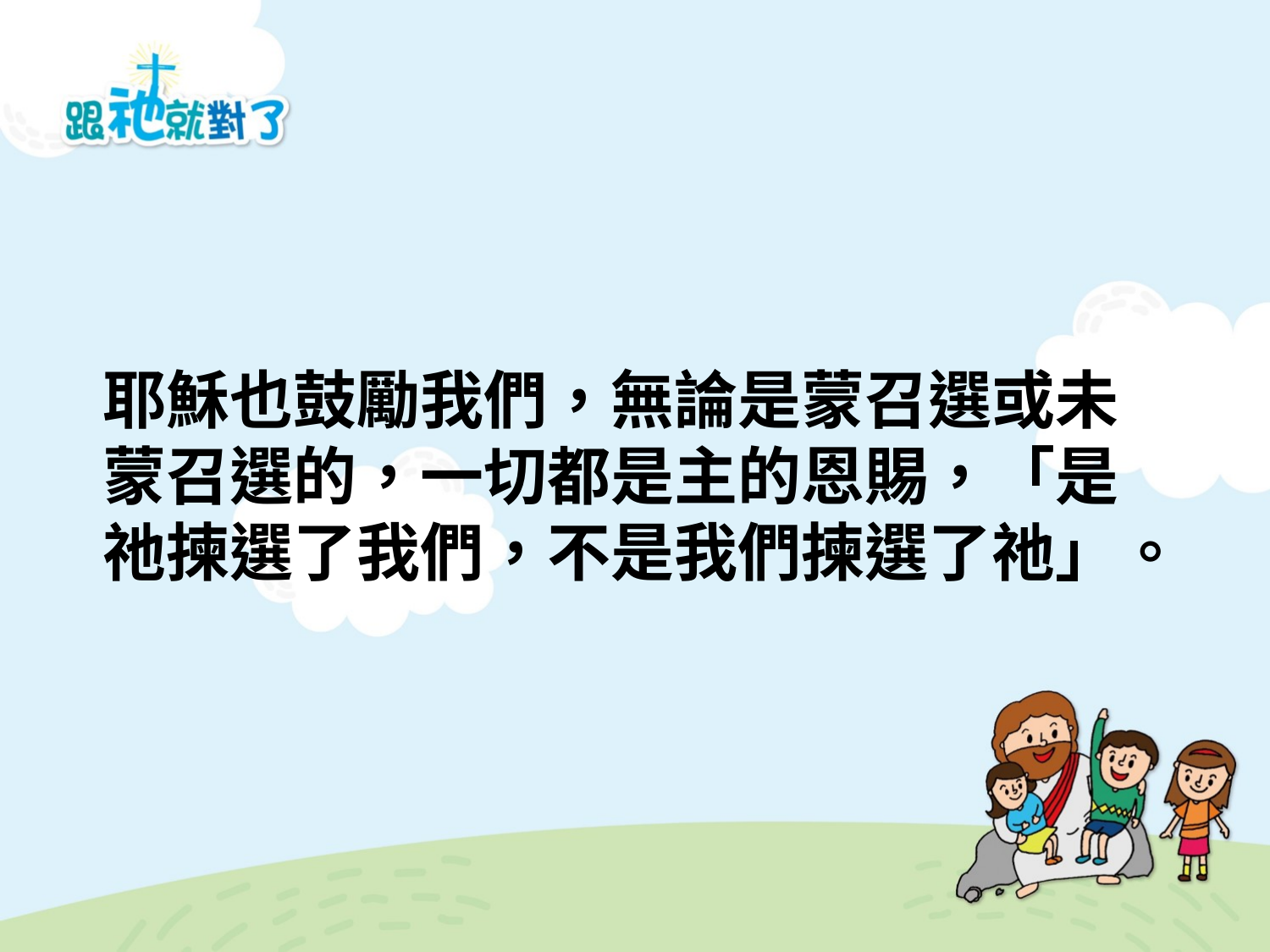

耶穌也鼓勵我們，無論是蒙召選或未蒙召選的，一切都是主的恩賜，「是祂揀選了我們，不是我們揀選了祂」。